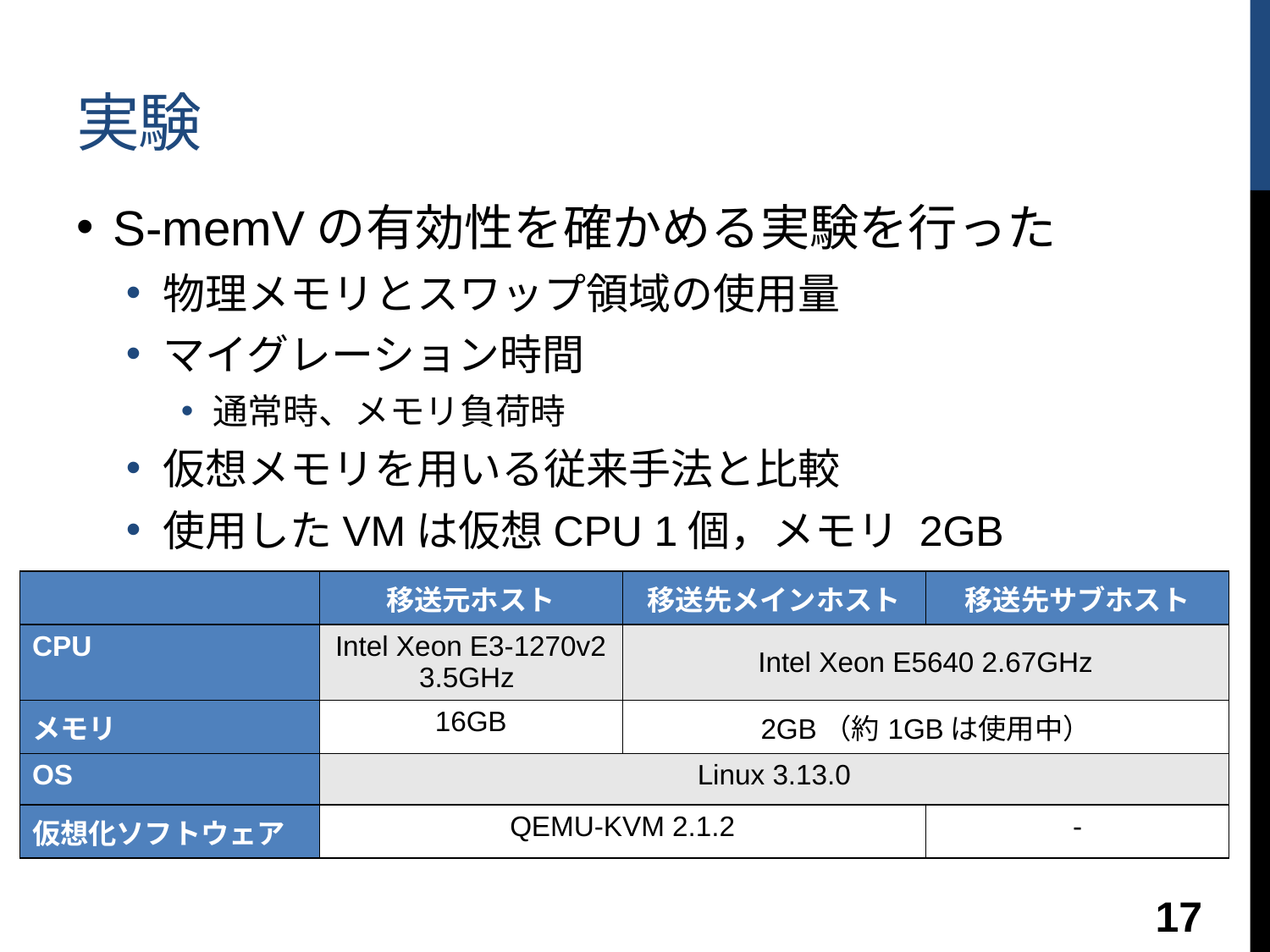

# 実験
S-memVの有効性を確かめる実験を行った
物理メモリとスワップ領域の使用量
マイグレーション時間
通常時、メモリ負荷時
仮想メモリを用いる従来手法と比較
使用したVMは仮想CPU 1個，メモリ 2GB
|  | 移送元ホスト | 移送先メインホスト | 移送先サブホスト |
| --- | --- | --- | --- |
| CPU | Intel Xeon E3-1270v2 3.5GHz | Intel Xeon E5640 2.67GHz |  |
| メモリ | 16GB | 2GB（約1GBは使用中） |  |
| OS | Linux 3.13.0 |  |  |
| 仮想化ソフトウェア | QEMU-KVM 2.1.2 |  | - |
17